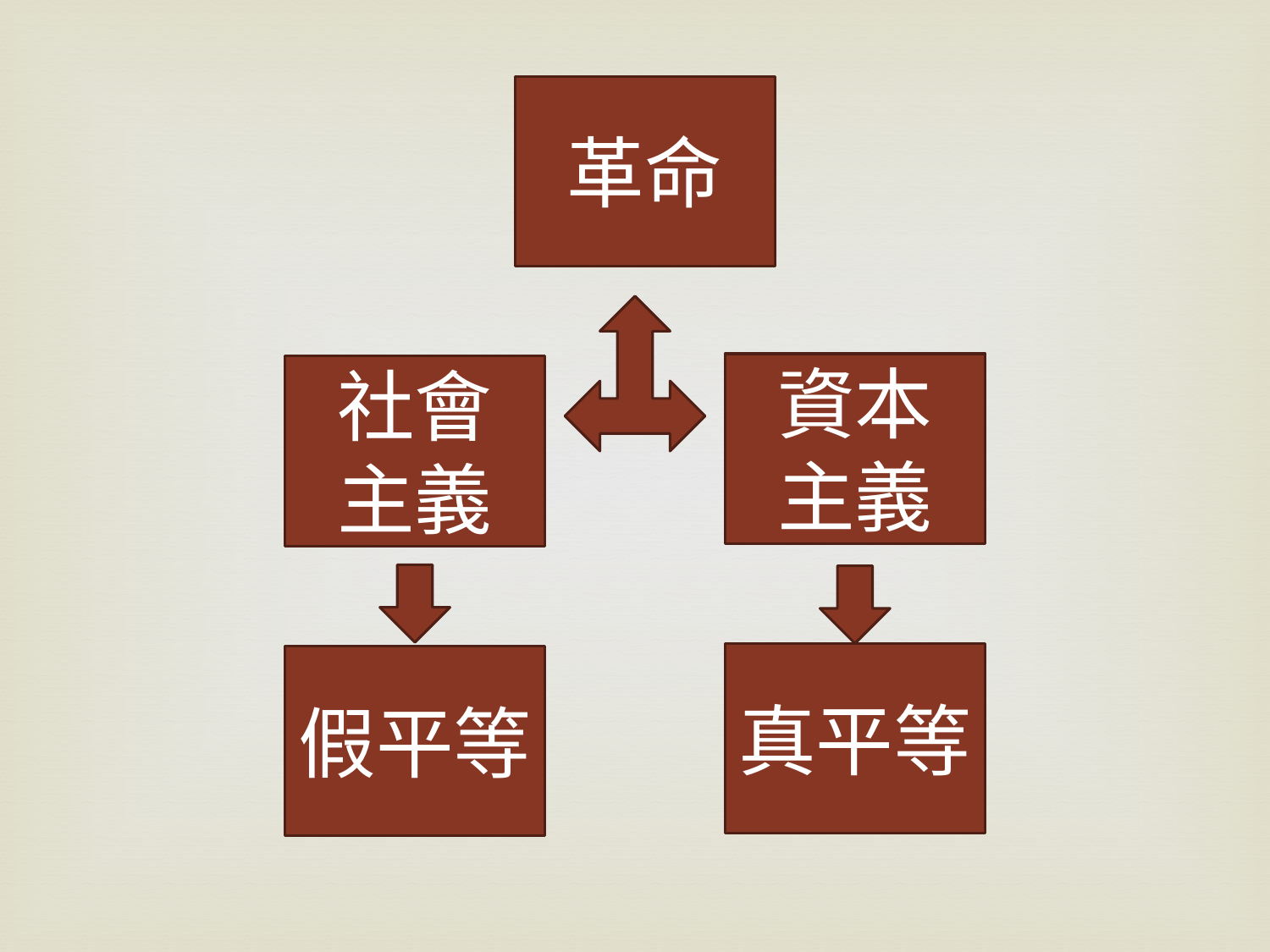

革命

資本
主義
社會
主義

真平等
假平等